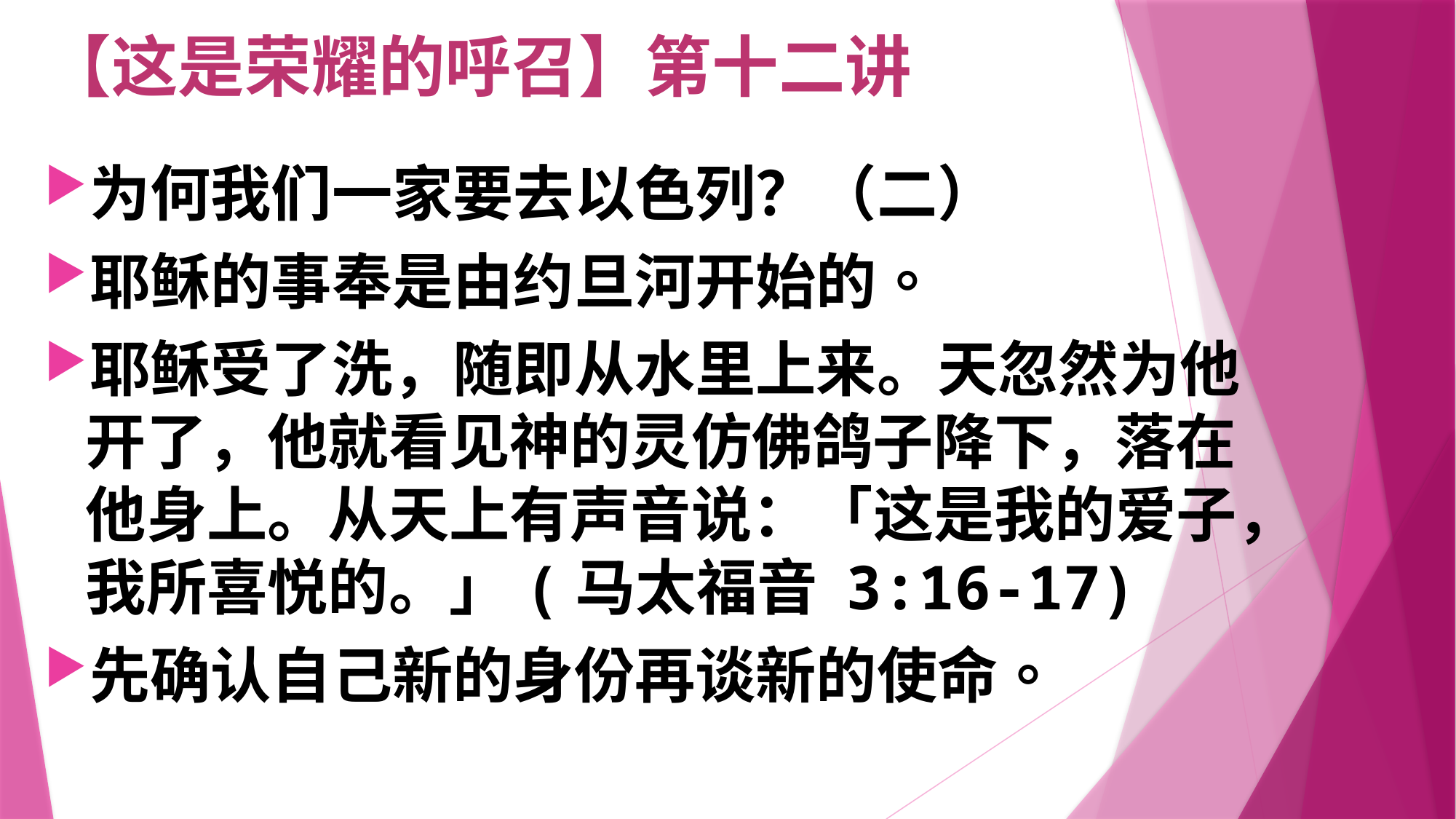

# 【这是荣耀的呼召】第十二讲
为何我们一家要去以色列？（二）
耶稣的事奉是由约旦河开始的。
耶稣受了洗，随即从水里上来。天忽然为他开了，他就看见神的灵仿佛鸽子降下，落在他身上。从天上有声音说：「这是我的爱子，我所喜悦的。」(马太福音 3:16-17)
先确认自己新的身份再谈新的使命。